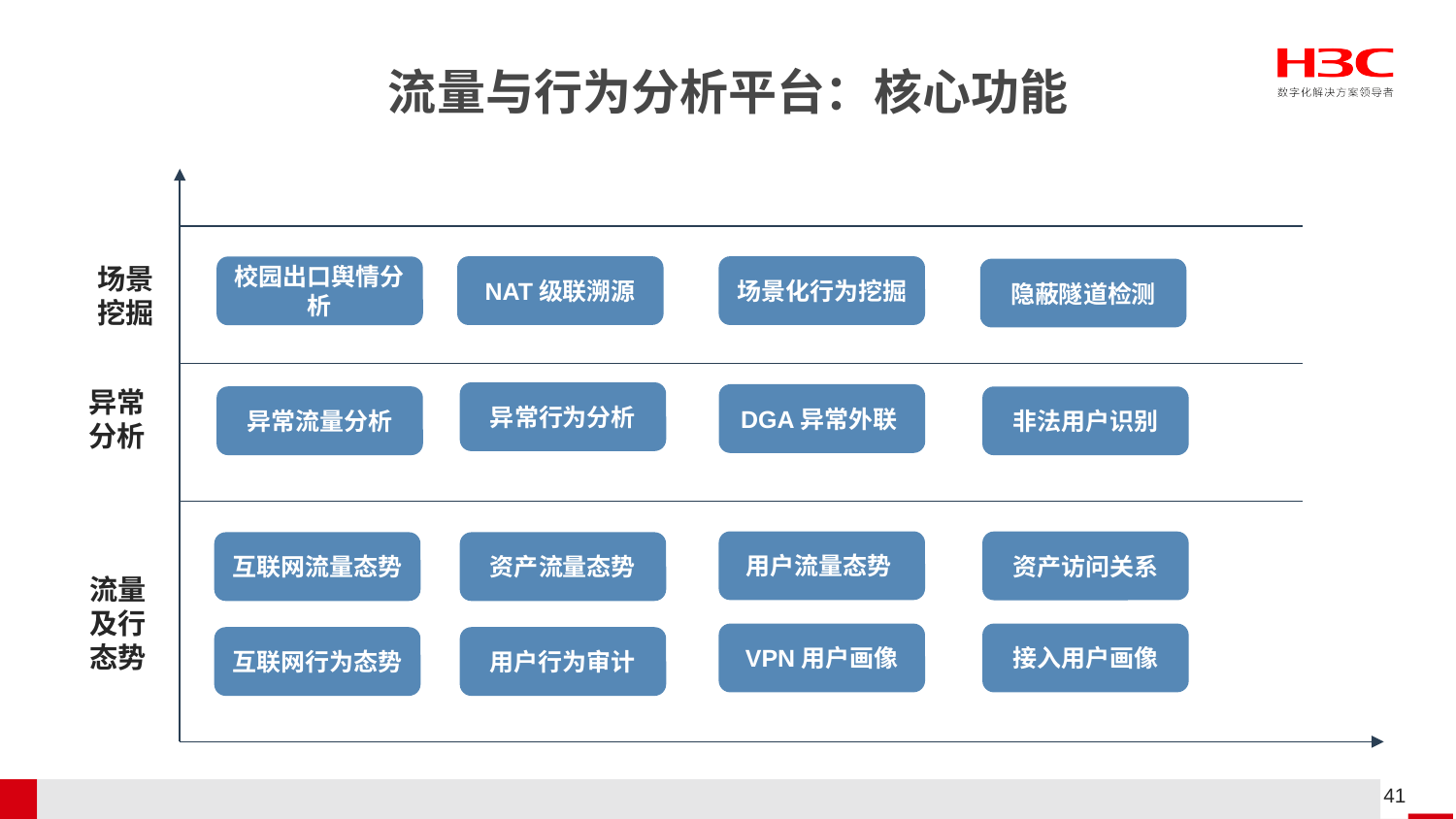

# 流量与行为分析平台：核心功能
场景
挖掘
NAT级联溯源
场景化行为挖掘
校园出口舆情分析
隐蔽隧道检测
异常分析
异常行为分析
DGA异常外联
异常流量分析
非法用户识别
用户流量态势
资产访问关系
互联网流量态势
资产流量态势
流量及行态势
VPN用户画像
接入用户画像
互联网行为态势
用户行为审计